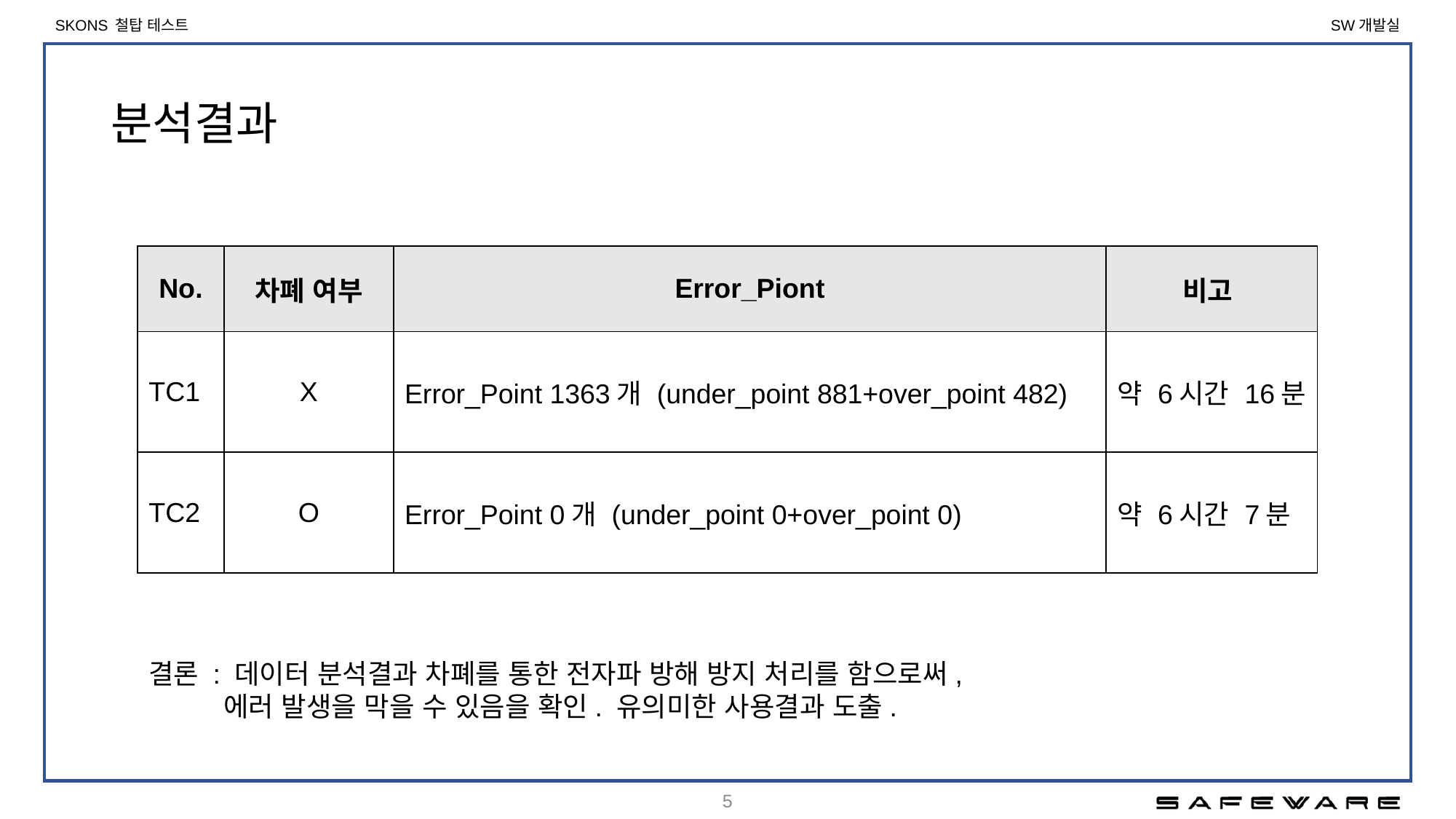

# 분석결과
| No. | 차폐 여부 | Error\_Piont | 비고 |
| --- | --- | --- | --- |
| TC1 | X | Error\_Point 1363개 (under\_point 881+over\_point 482) | 약 6시간 16분 |
| TC2 | O | Error\_Point 0개 (under\_point 0+over\_point 0) | 약 6시간 7분 |

결론 : 데이터 분석결과 차폐를 통한 전자파 방해 방지 처리를 함으로써,
         에러 발생을 막을 수 있음을 확인. 유의미한 사용결과 도출.
5